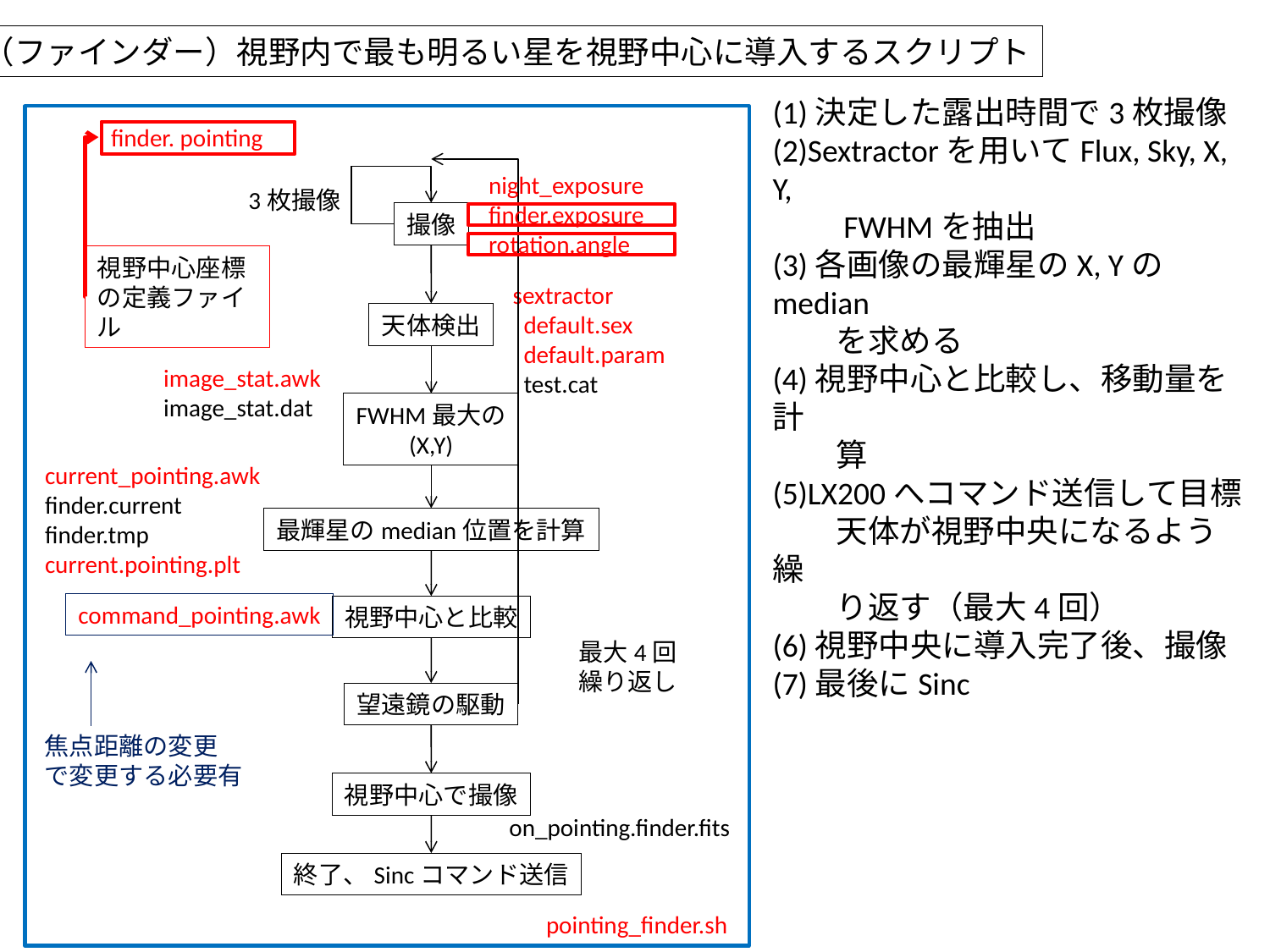

（ファインダー）視野内で最も明るい星を視野中心に導入するスクリプト
(1)決定した露出時間で3枚撮像
(2)Sextractorを用いてFlux, Sky, X, Y,
　　FWHMを抽出
(3)各画像の最輝星のX, Yのmedian
　　を求める
(4)視野中心と比較し、移動量を計
　　算
(5)LX200へコマンド送信して目標
　　天体が視野中央になるよう繰
　　り返す（最大4回）
(6)視野中央に導入完了後、撮像
(7)最後にSinc

finder. pointing

night_exposure
finder.exposure
rotation.angle
3枚撮像
撮像

視野中心座標の定義ファイル
sextractor
  default.sex
  default.param
  test.cat
天体検出
image_stat.awk
image_stat.dat
FWHM最大の
(X,Y)
current_pointing.awk
finder.current
finder.tmp
current.pointing.plt
最輝星のmedian位置を計算
command_pointing.awk
視野中心と比較
最大4回
繰り返し
望遠鏡の駆動
焦点距離の変更
で変更する必要有
視野中心で撮像
on_pointing.finder.fits
終了、Sincコマンド送信
pointing_finder.sh